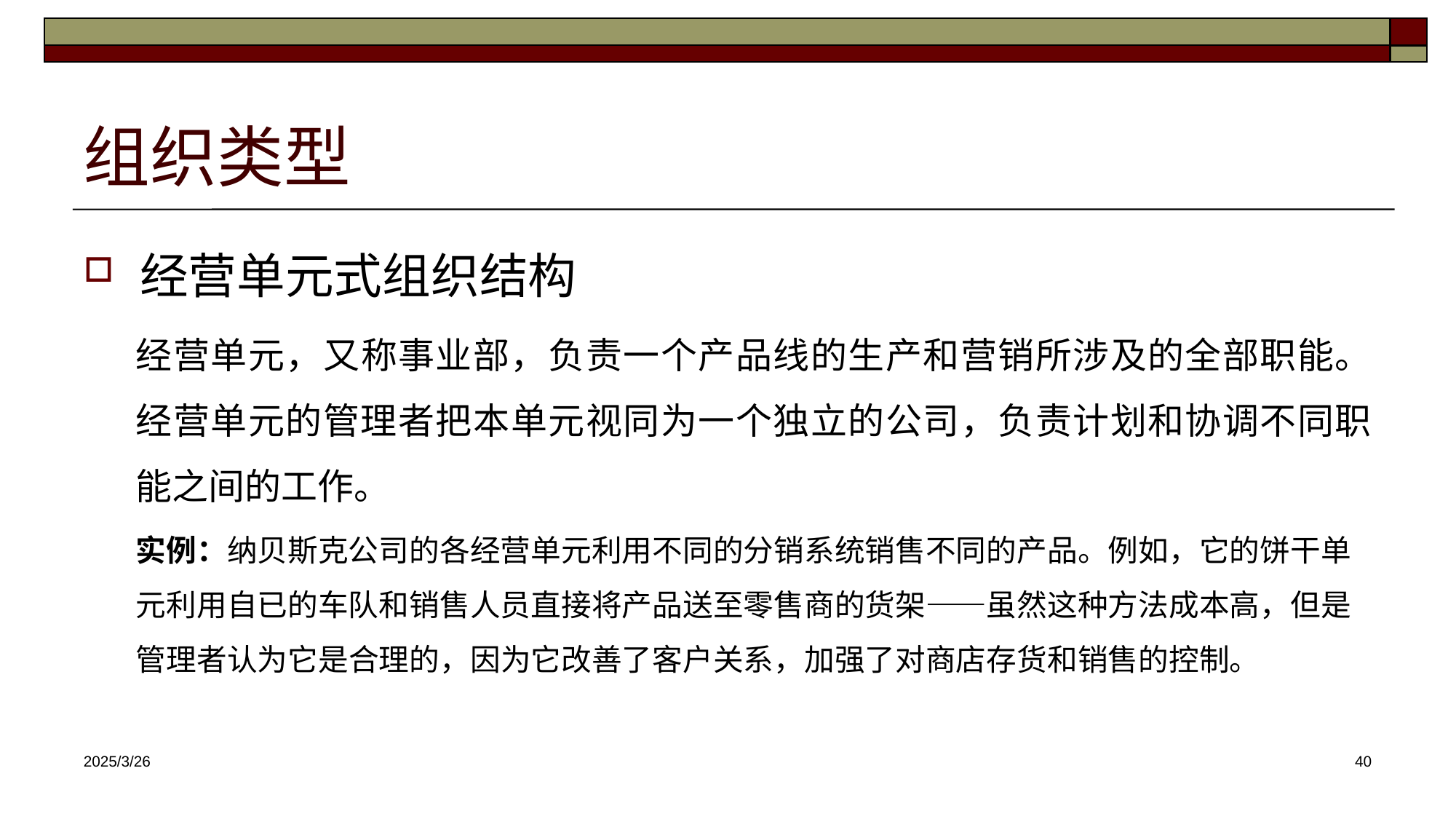

# 组织类型
经营单元式组织结构
经营单元，又称事业部，负责一个产品线的生产和营销所涉及的全部职能。经营单元的管理者把本单元视同为一个独立的公司，负责计划和协调不同职能之间的工作。
实例：纳贝斯克公司的各经营单元利用不同的分销系统销售不同的产品。例如，它的饼干单元利用自已的车队和销售人员直接将产品送至零售商的货架——虽然这种方法成本高，但是管理者认为它是合理的，因为它改善了客户关系，加强了对商店存货和销售的控制。

2025/3/26
40